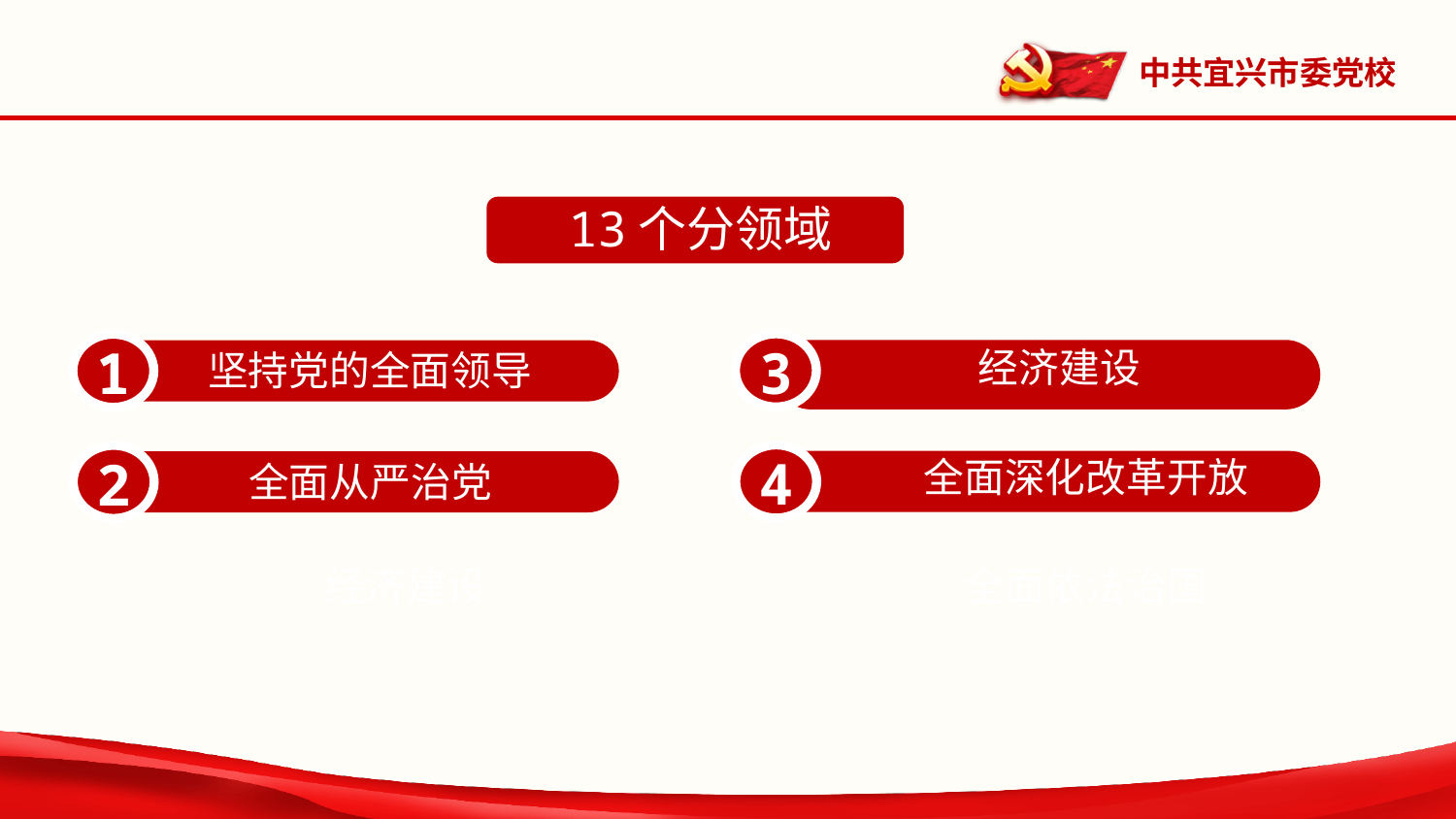

13个分领域

经济建设

坚持党的全面领导

3

1

全面从严治党

4

2

全面深化改革开放
经济建设
全面依法治国